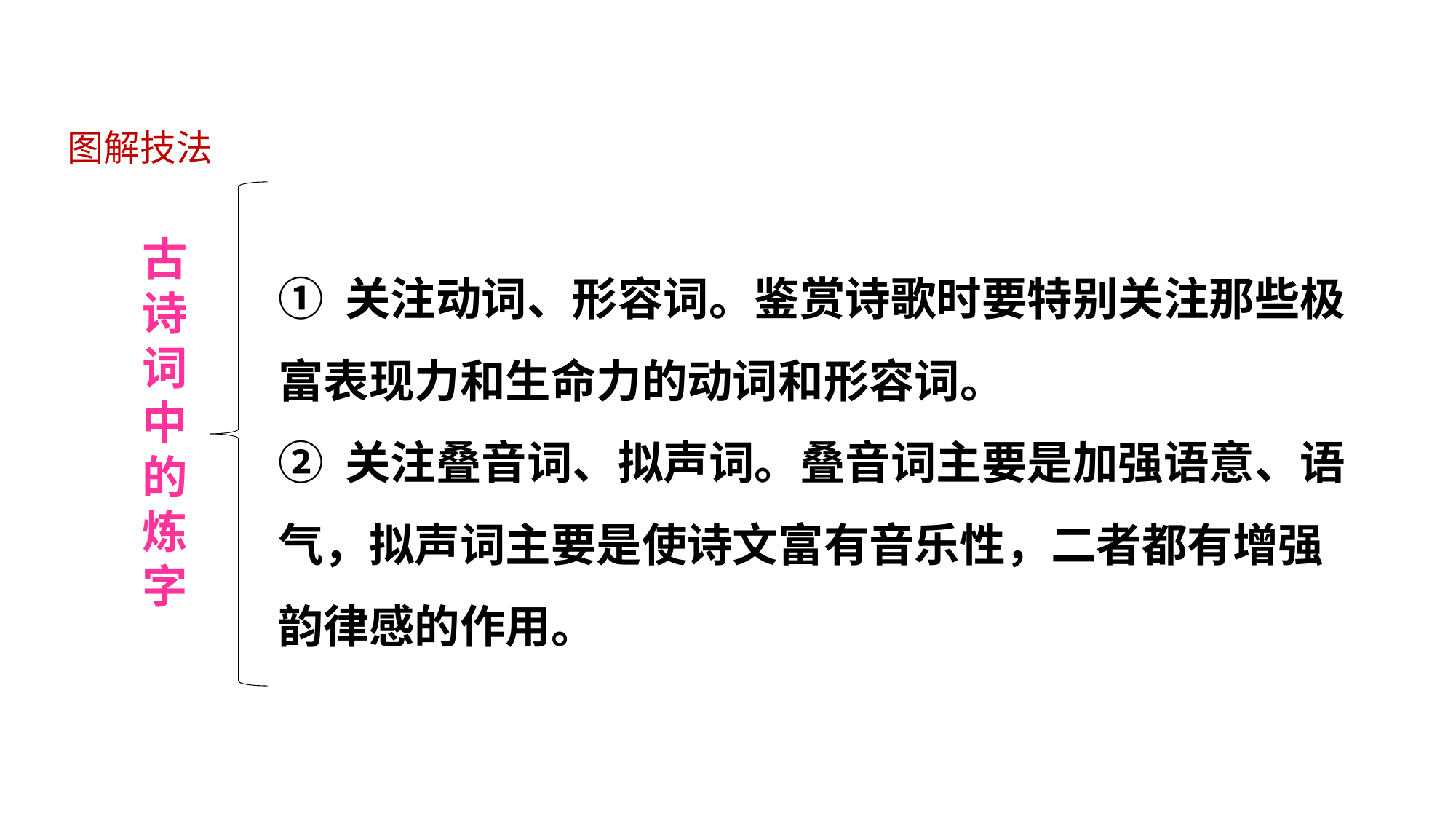

图解技法

古
诗
词
中
的
炼
字
① 关注动词、形容词。鉴赏诗歌时要特别关注那些极富表现力和生命力的动词和形容词。
② 关注叠音词、拟声词。叠音词主要是加强语意、语气，拟声词主要是使诗文富有音乐性，二者都有增强韵律感的作用。